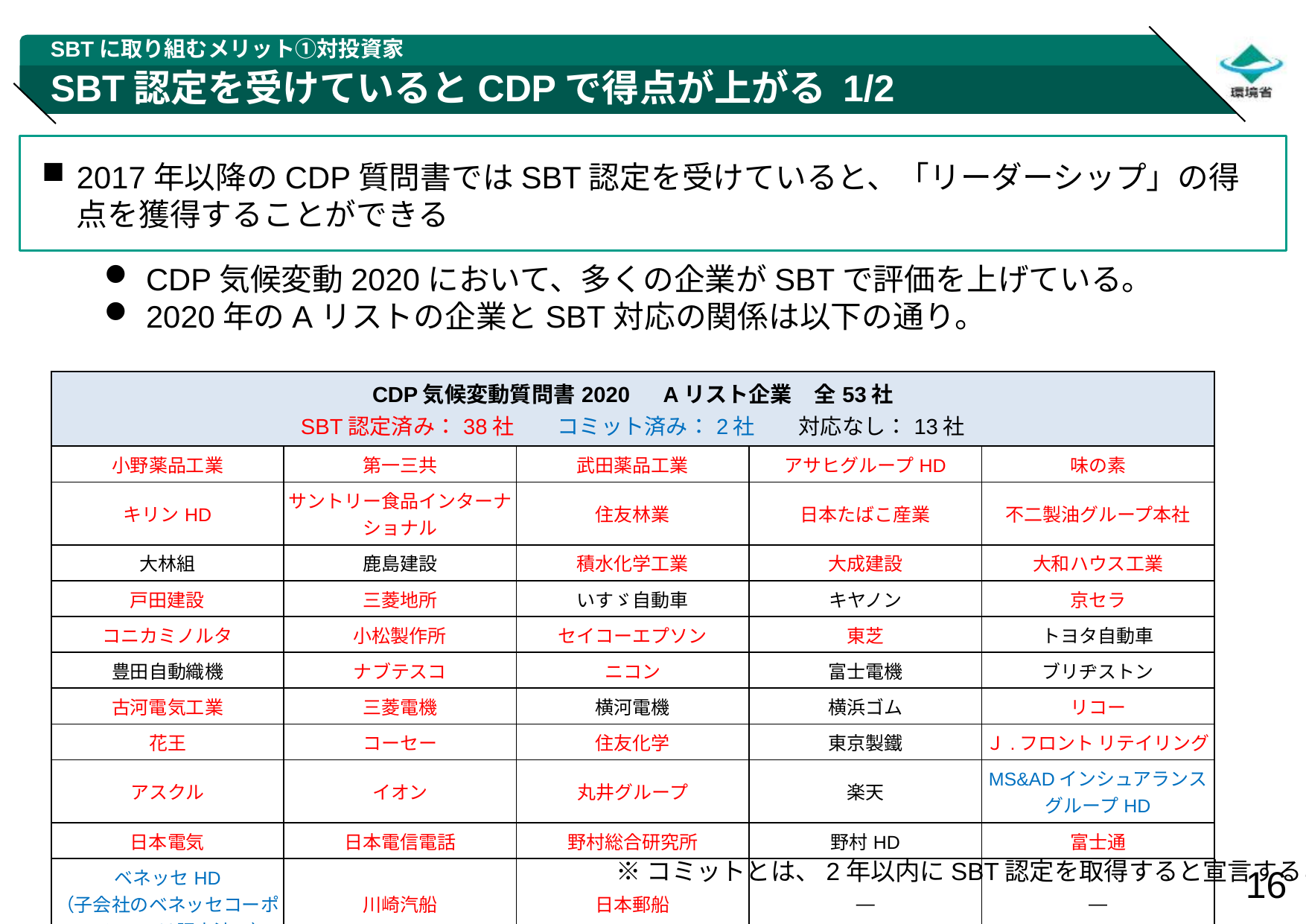

SBTに取り組むメリット①対投資家
# SBT認定を受けているとCDPで得点が上がる 1/2
2017年以降のCDP質問書ではSBT認定を受けていると、「リーダーシップ」の得点を獲得することができる
CDP気候変動2020において、多くの企業がSBTで評価を上げている。
2020年のAリストの企業とSBT対応の関係は以下の通り。
| CDP気候変動質問書2020　Aリスト企業　全53社 SBT認定済み：38社　　コミット済み：2社　　対応なし：13社 |  |  |  |  |
| --- | --- | --- | --- | --- |
| 小野薬品工業 | 第一三共 | 武田薬品工業 | アサヒグループHD | 味の素 |
| キリンHD | サントリー食品インターナショナル | 住友林業 | 日本たばこ産業 | 不二製油グループ本社 |
| 大林組 | 鹿島建設 | 積水化学工業 | 大成建設 | 大和ハウス工業 |
| 戸田建設 | 三菱地所 | いすゞ自動車 | キヤノン | 京セラ |
| コニカミノルタ | 小松製作所 | セイコーエプソン | 東芝 | トヨタ自動車 |
| 豊田自動織機 | ナブテスコ | ニコン | 富士電機 | ブリヂストン |
| 古河電気工業 | 三菱電機 | 横河電機 | 横浜ゴム | リコー |
| 花王 | コーセー | 住友化学 | 東京製鐵 | Ｊ.フロント リテイリング |
| アスクル | イオン | 丸井グループ | 楽天 | MS&ADインシュアランスグループHD |
| 日本電気 | 日本電信電話 | 野村総合研究所 | 野村HD | 富士通 |
| ベネッセHD （子会社のベネッセコーポレーションは認定済み） | 川崎汽船 | 日本郵船 | ― | ― |
※コミットとは、2年以内にSBT認定を取得すると宣言すること